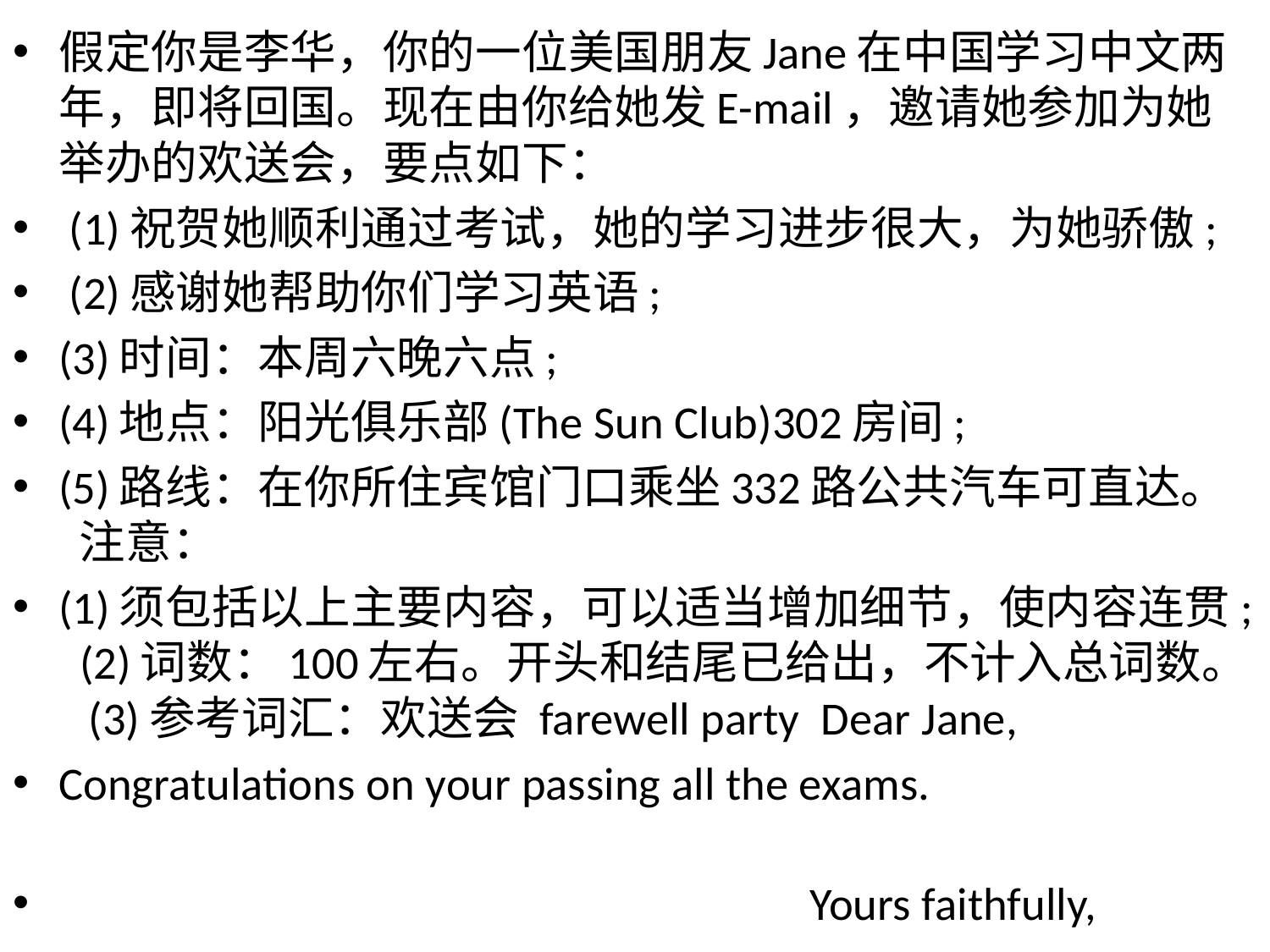

假定你是李华，你的一位美国朋友Jane在中国学习中文两年，即将回国。现在由你给她发E-mail，邀请她参加为她举办的欢送会，要点如下：
 (1)祝贺她顺利通过考试，她的学习进步很大，为她骄傲;
 (2)感谢她帮助你们学习英语;
(3)时间：本周六晚六点;
(4)地点：阳光俱乐部(The Sun Club)302房间;
(5)路线：在你所住宾馆门口乘坐332路公共汽车可直达。  注意：
(1)须包括以上主要内容，可以适当增加细节，使内容连贯;  (2)词数：100左右。开头和结尾已给出，不计入总词数。  (3)参考词汇：欢送会 farewell party  Dear Jane,
Congratulations on your passing all the exams.
                                                                       Yours faithfully,